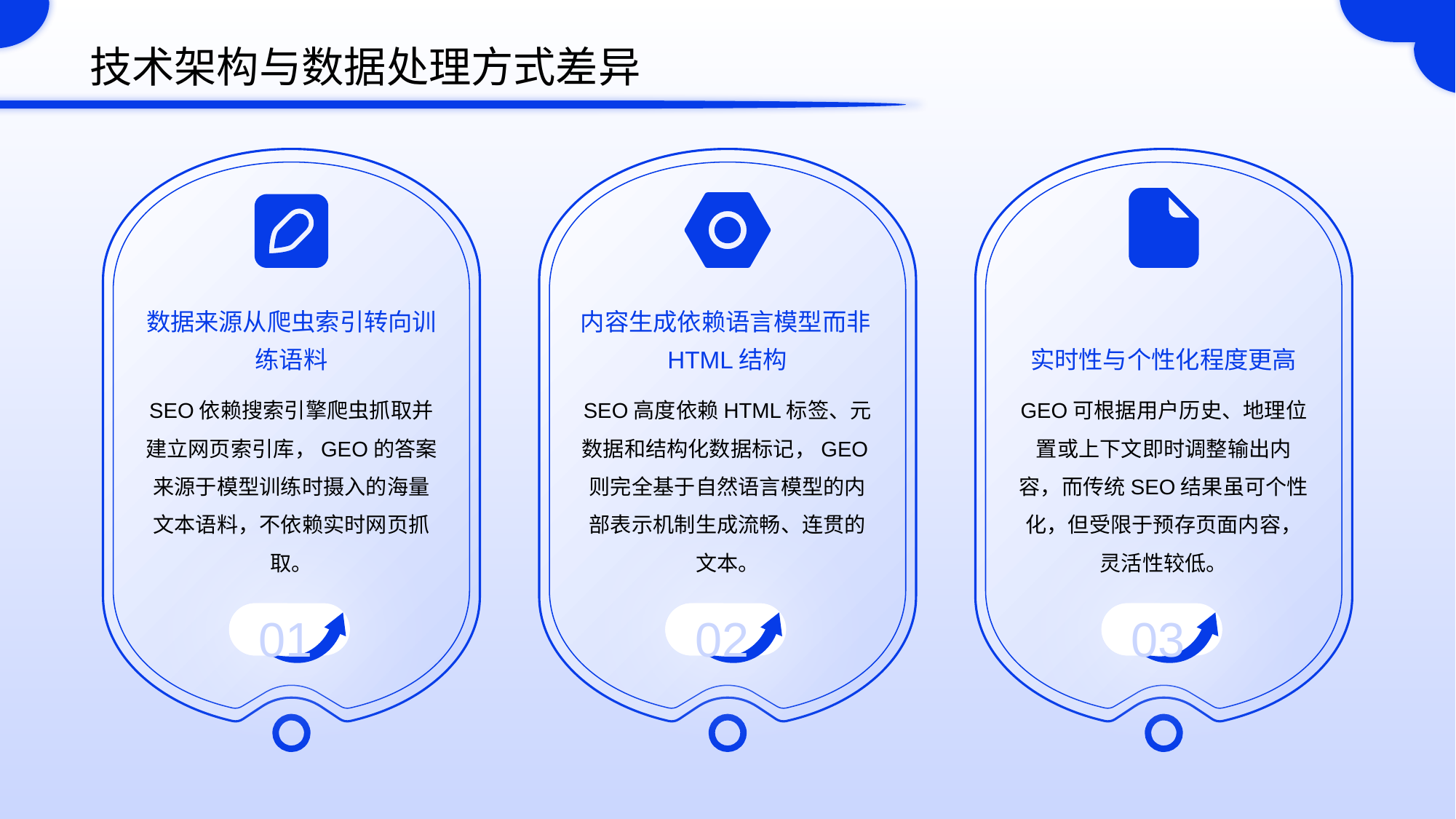

技术架构与数据处理方式差异

数据来源从爬虫索引转向训练语料
内容生成依赖语言模型而非HTML结构
实时性与个性化程度更高
SEO依赖搜索引擎爬虫抓取并建立网页索引库，GEO的答案来源于模型训练时摄入的海量文本语料，不依赖实时网页抓取。
SEO高度依赖HTML标签、元数据和结构化数据标记，GEO则完全基于自然语言模型的内部表示机制生成流畅、连贯的文本。
GEO可根据用户历史、地理位置或上下文即时调整输出内容，而传统SEO结果虽可个性化，但受限于预存页面内容，灵活性较低。
01
02
03